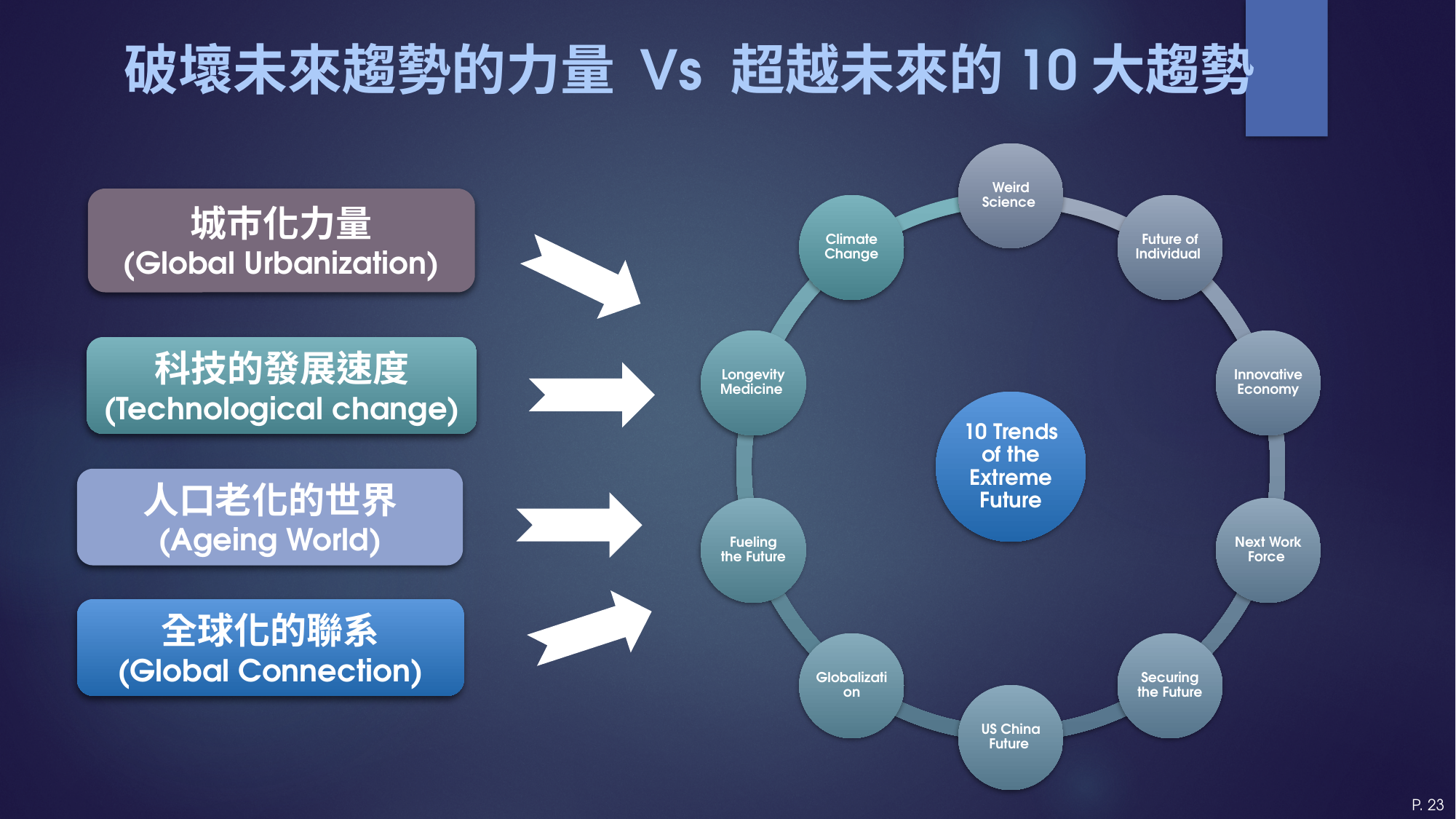

# 破壞未來趨勢的力量 Vs 超越未來的10大趨勢
10 Trends of the Extreme Future
Weird Science
Future of Individual
Innovative Economy
Next Work Force
Securing the Future
US China Future
Globalization
Fueling the Future
Longevity Medicine
Climate Change
城巿化力量
(Global Urbanization)

科技的發展速度
(Technological change)

人口老化的世界
(Ageing World)

全球化的聯系
(Global Connection)
P. 23